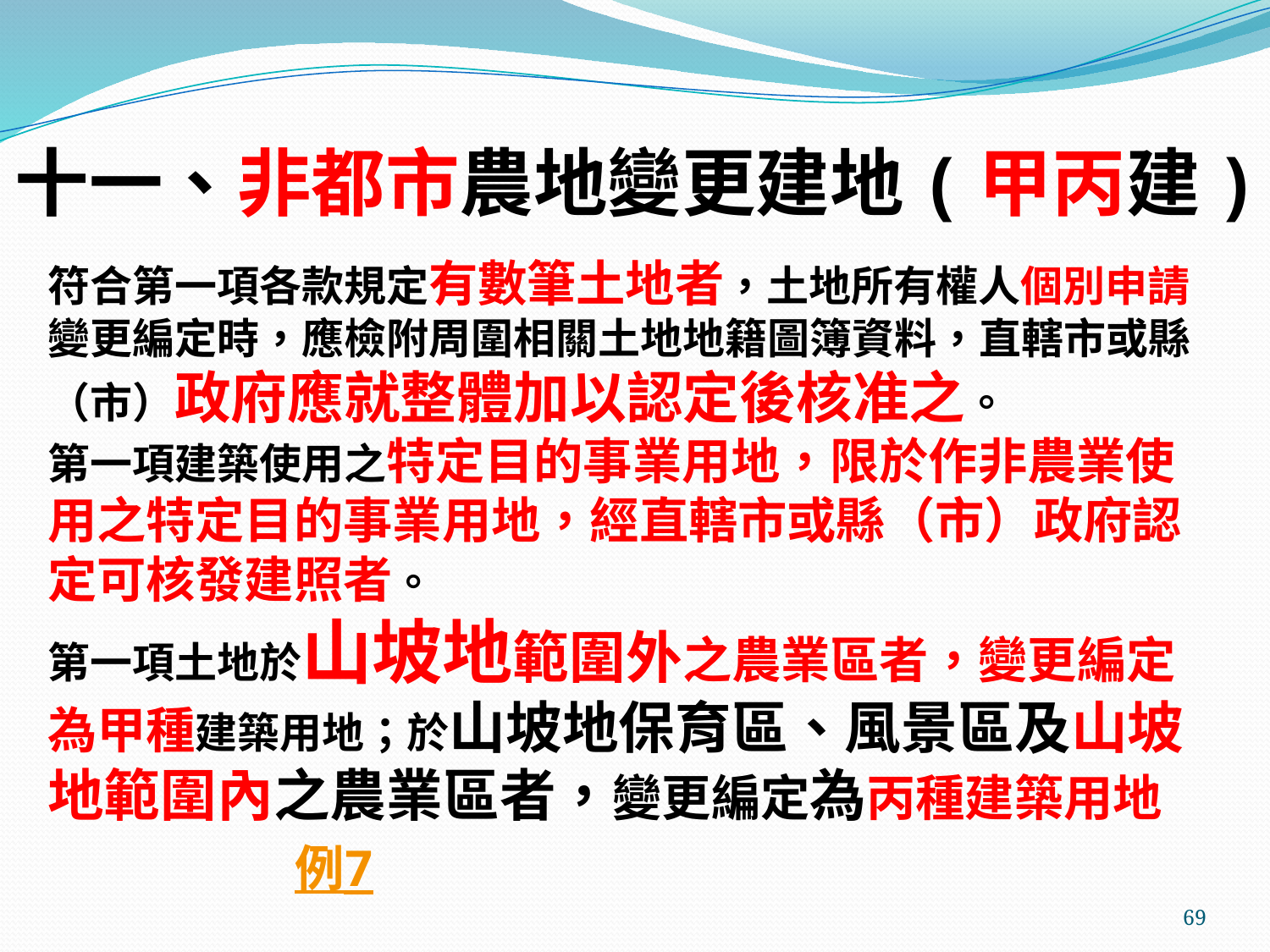

# 十一、非都市農地變更建地(甲丙建)
符合第一項各款規定有數筆土地者，土地所有權人個別申請變更編定時，應檢附周圍相關土地地籍圖簿資料，直轄市或縣（市）政府應就整體加以認定後核准之。
第一項建築使用之特定目的事業用地，限於作非農業使用之特定目的事業用地，經直轄市或縣（市）政府認定可核發建照者。
第一項土地於山坡地範圍外之農業區者，變更編定為甲種建築用地；於山坡地保育區、風景區及山坡地範圍內之農業區者，變更編定為丙種建築用地
                     例7
69